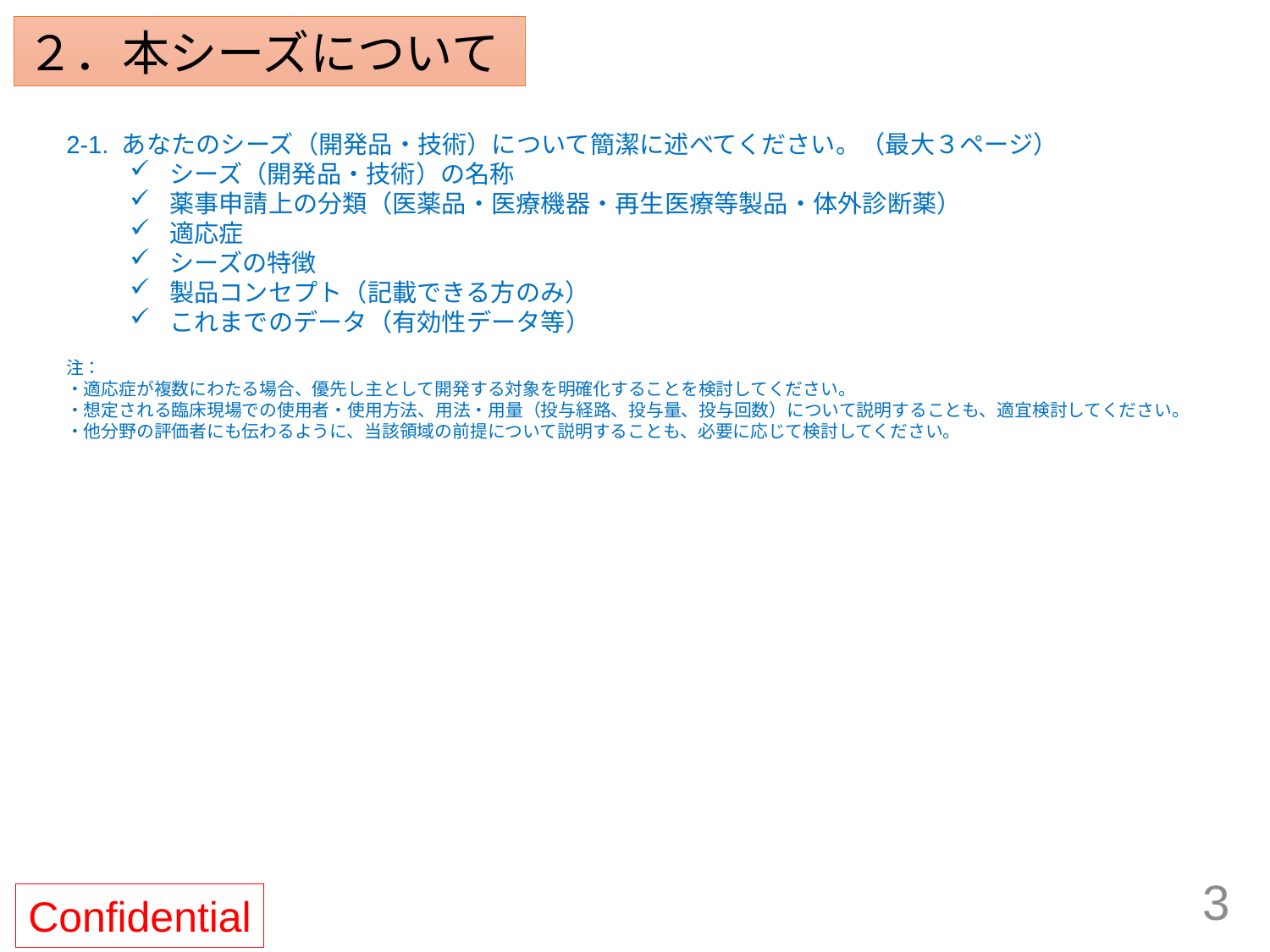

２．本シーズについて
2-1. あなたのシーズ（開発品・技術）について簡潔に述べてください。（最大３ページ）
シーズ（開発品・技術）の名称
薬事申請上の分類（医薬品・医療機器・再生医療等製品・体外診断薬）
適応症
シーズの特徴
製品コンセプト（記載できる方のみ）
これまでのデータ（有効性データ等）

注：
・適応症が複数にわたる場合、優先し主として開発する対象を明確化することを検討してください。
・想定される臨床現場での使用者・使用方法、用法・用量（投与経路、投与量、投与回数）について説明することも、適宜検討してください。
・他分野の評価者にも伝わるように、当該領域の前提について説明することも、必要に応じて検討してください。
3
Confidential